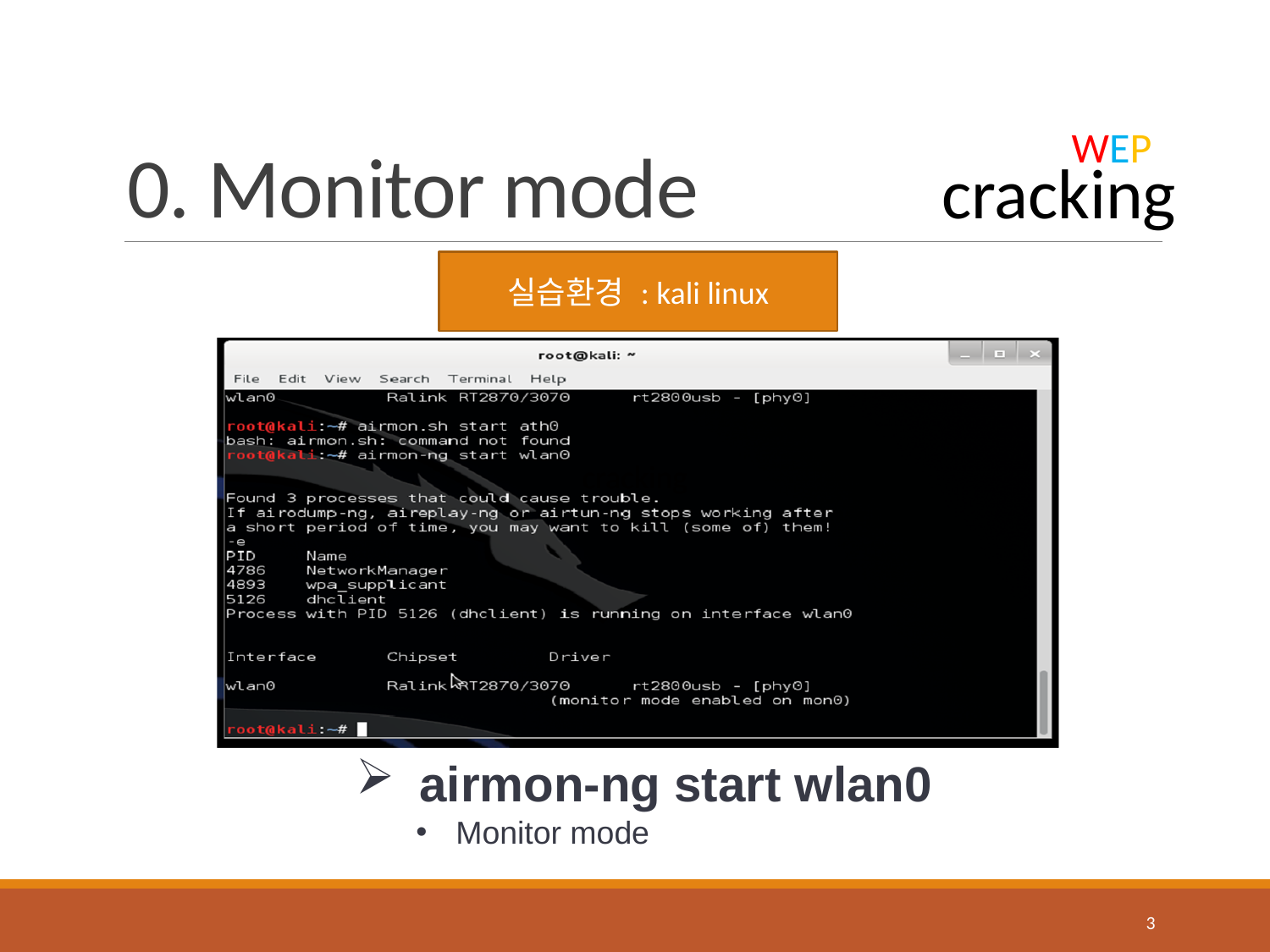

# 0. Monitor mode
WEP
cracking
실습환경 : kali linux

cracking
airmon-ng start wlan0
Monitor mode
3